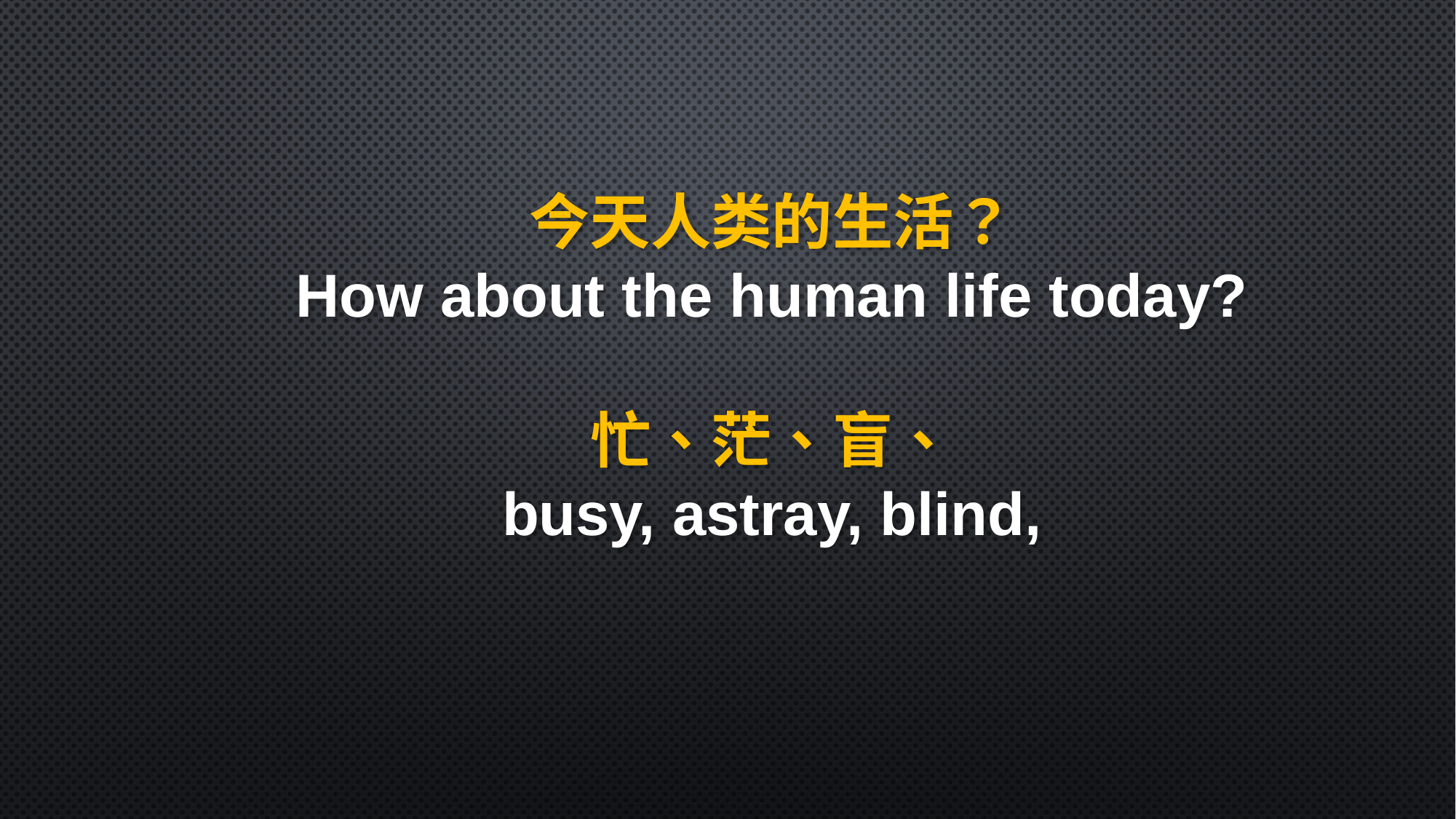

今天人类的生活？
How about the human life today?

忙、茫、盲、
busy, astray, blind,